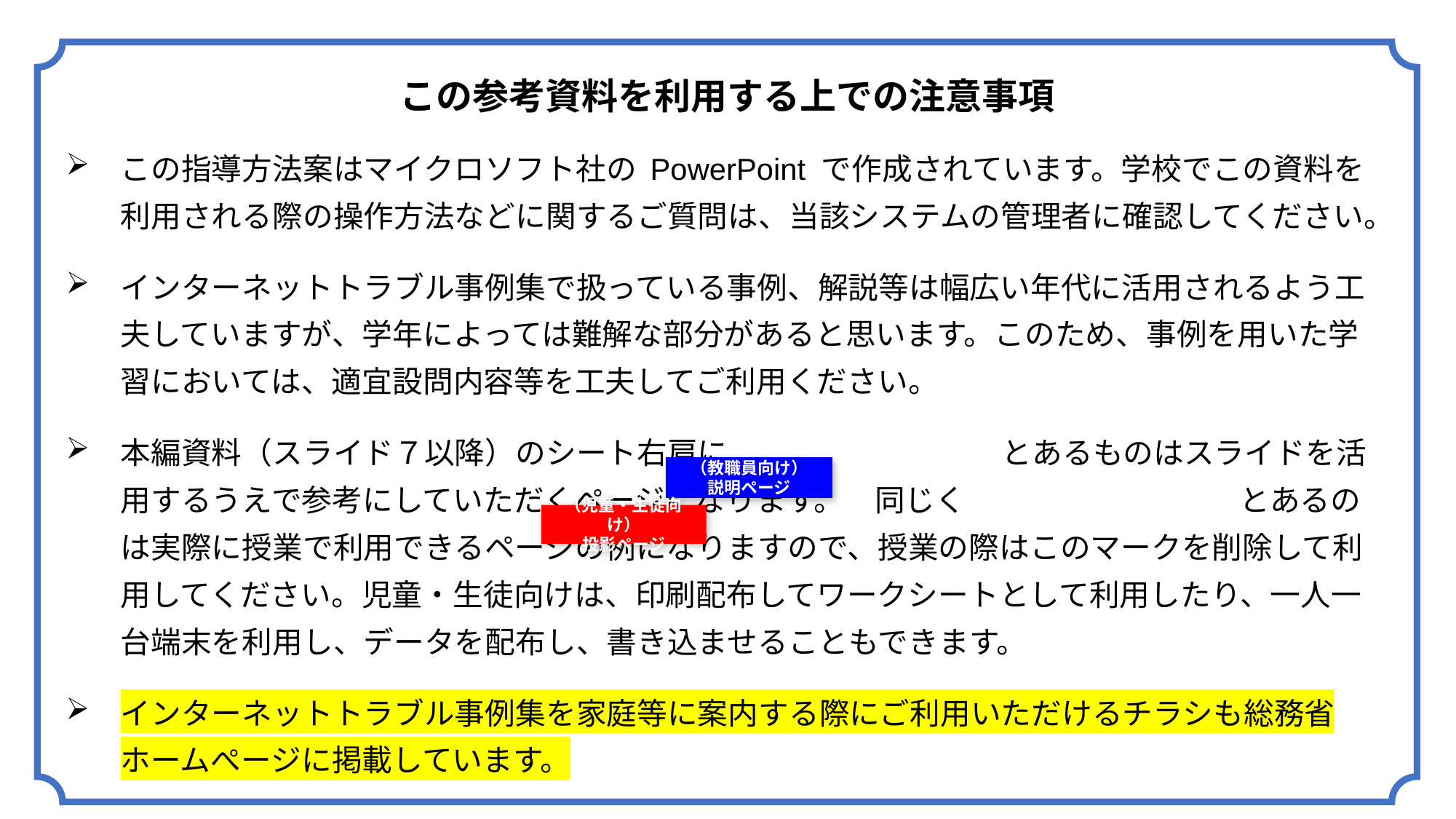

この参考資料を利用する上での注意事項

この指導方法案はマイクロソフト社の PowerPoint で作成されています。学校でこの資料を利用される際の操作方法などに関するご質問は、当該システムの管理者に確認してください。

インターネットトラブル事例集で扱っている事例、解説等は幅広い年代に活用されるよう工夫していますが、学年によっては難解な部分があると思います。このため、事例を用いた学習においては、適宜設問内容等を工夫してご利用ください。

本編資料（スライド７以降）のシート右肩に　　　　　　　　　とあるものはスライドを活用するうえで参考にしていただくページになります。　同じく　　　　　　　　　とあるのは実際に授業で利用できるページの例になりますので、授業の際はこのマークを削除して利用してください。児童・生徒向けは、印刷配布してワークシートとして利用したり、一人一台端末を利用し、データを配布し、書き込ませることもできます。

インターネットトラブル事例集を家庭等に案内する際にご利用いただけるチラシも総務省ホームぺージに掲載しています。

（教職員向け）
説明ページ
（児童・生徒向け）
投影ページ